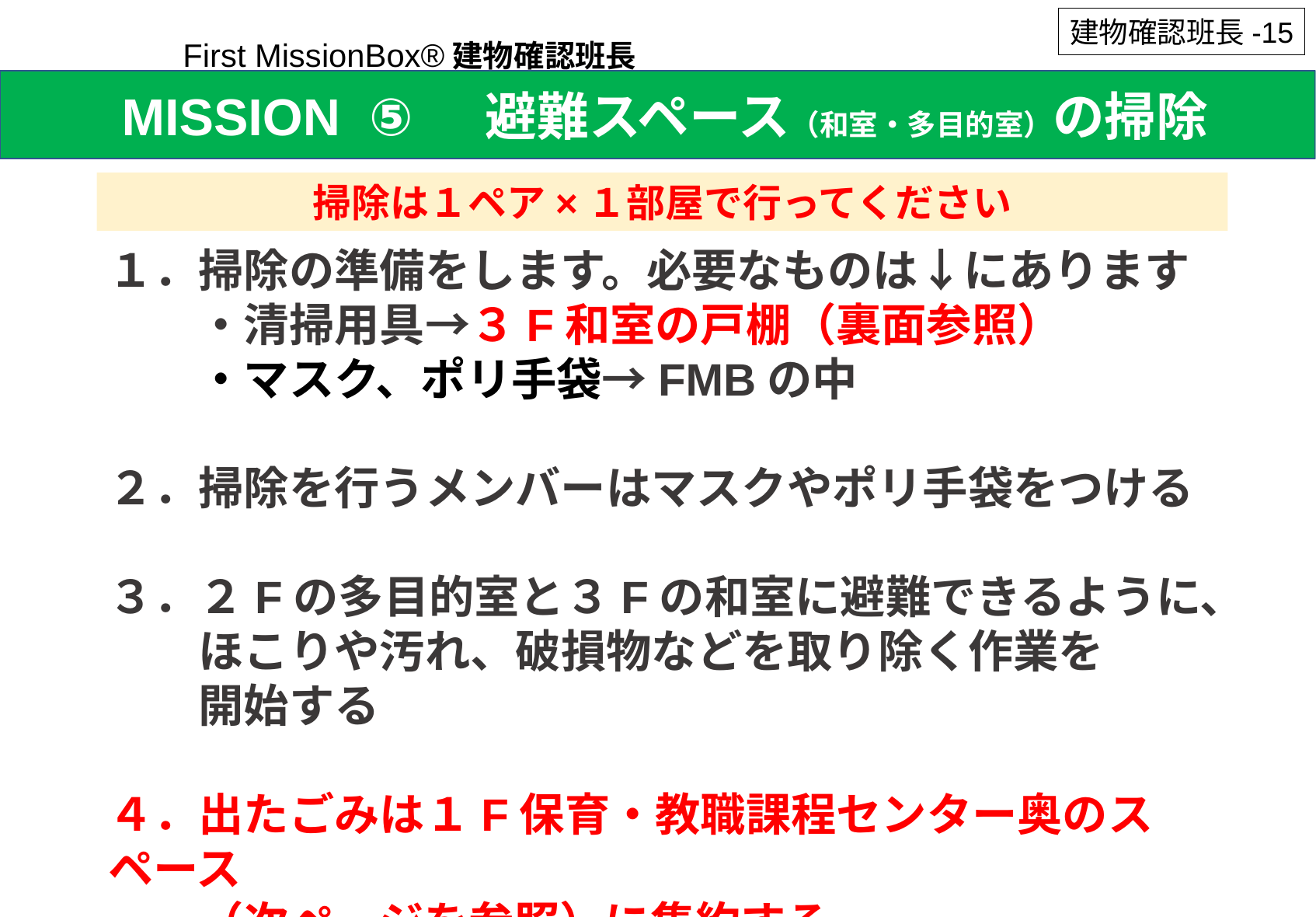

建物確認班長-15
First MissionBox®建物確認班長
 MISSION  ⑤　避難スペース（和室・多目的室）の掃除
掃除は１ペア×１部屋で行ってください
１．掃除の準備をします。必要なものは↓にあります
　　・清掃用具→３F和室の戸棚（裏面参照）
　　・マスク、ポリ手袋→FMBの中

２．掃除を行うメンバーはマスクやポリ手袋をつける

３．２Fの多目的室と３Fの和室に避難できるように、
　　ほこりや汚れ、破損物などを取り除く作業を
　　開始する

４．出たごみは１F保育・教職課程センター奥のスペース
　　（次ページを参照）に集約する